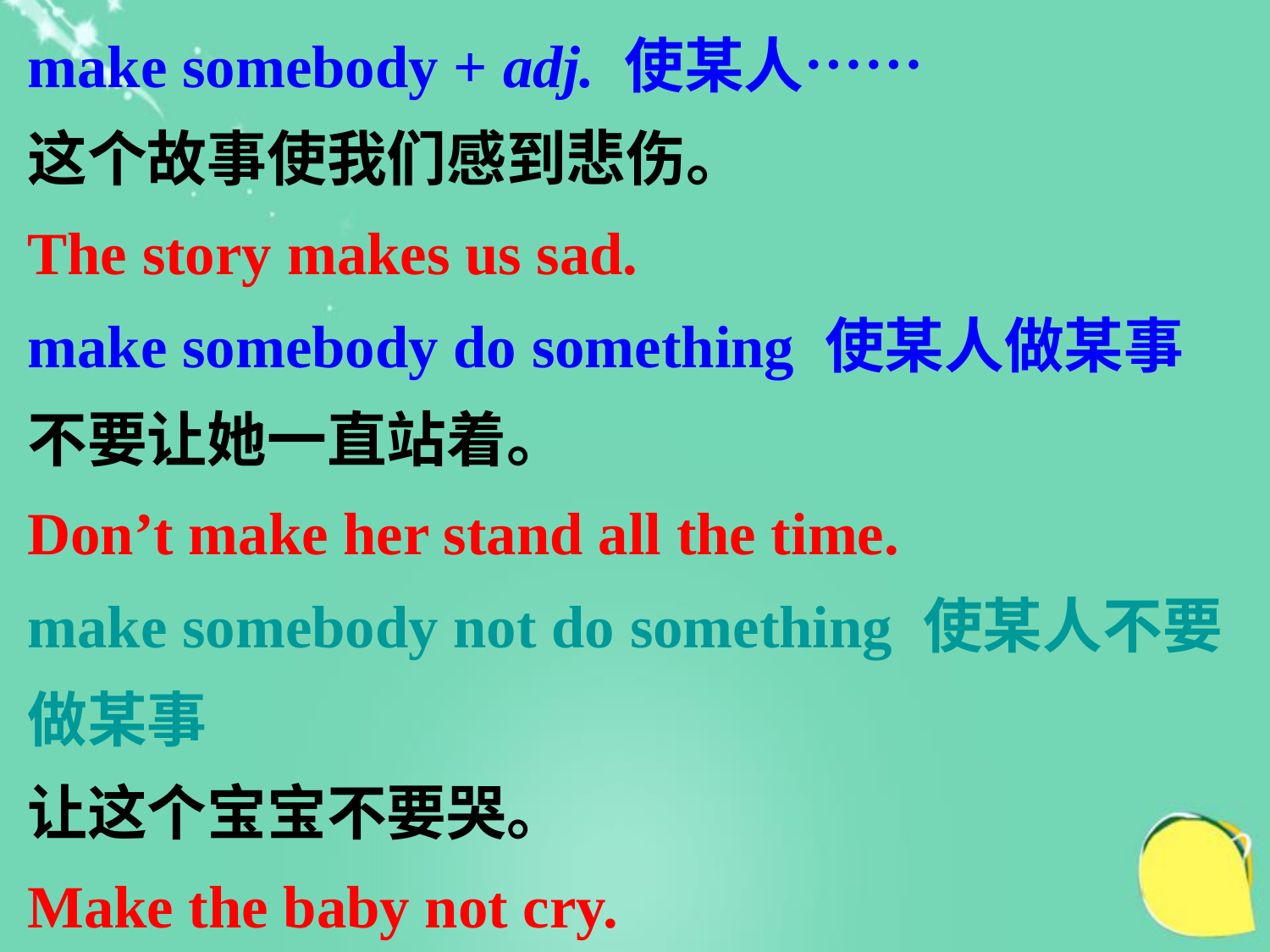

make somebody + adj. 使某人……
这个故事使我们感到悲伤。
The story makes us sad.
make somebody do something 使某人做某事
不要让她一直站着。
Don’t make her stand all the time.
make somebody not do something 使某人不要做某事
让这个宝宝不要哭。
Make the baby not cry.